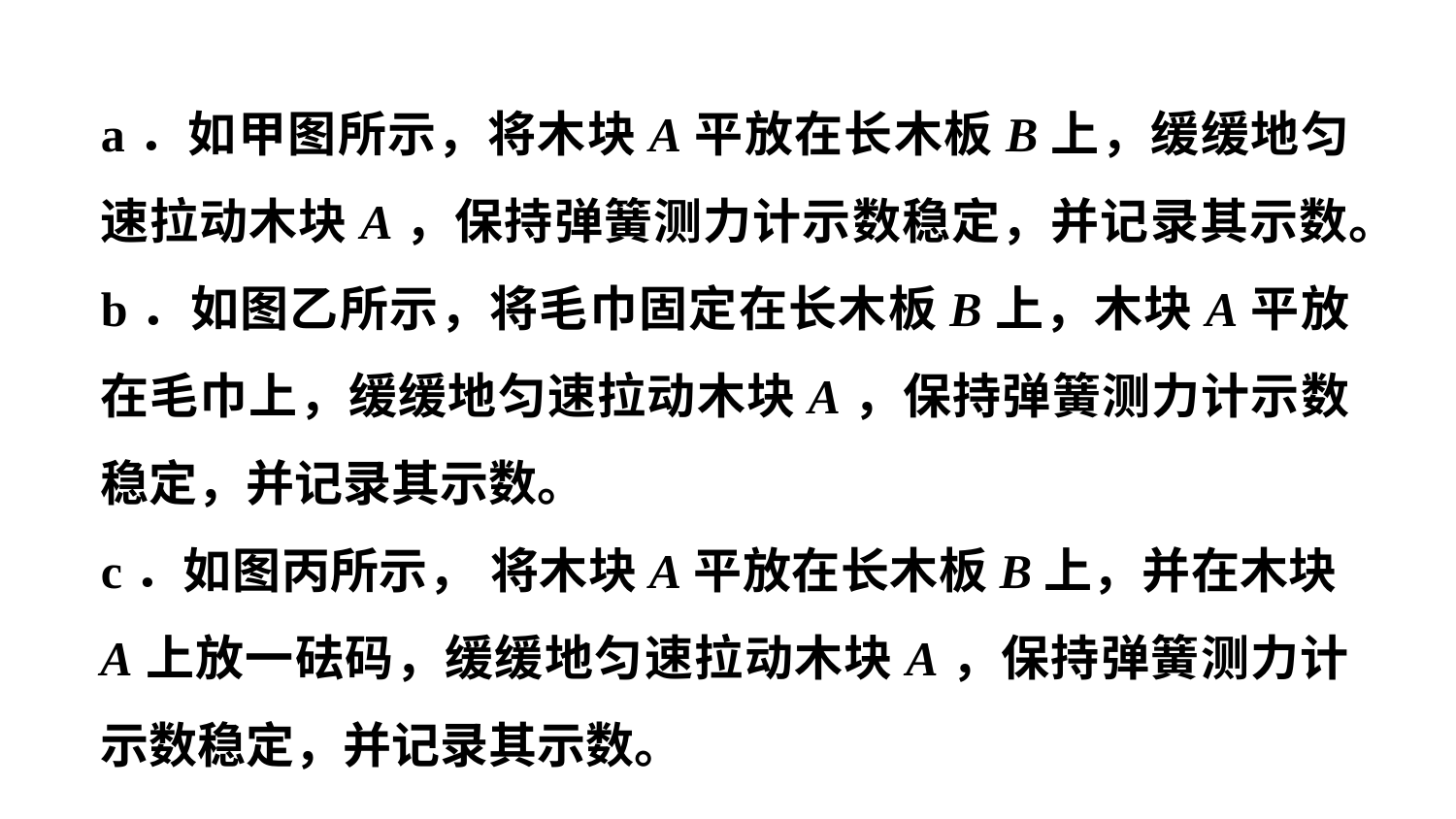

a．如甲图所示，将木块A平放在长木板B上，缓缓地匀速拉动木块A，保持弹簧测力计示数稳定，并记录其示数。
b．如图乙所示，将毛巾固定在长木板B上，木块A平放在毛巾上，缓缓地匀速拉动木块A，保持弹簧测力计示数稳定，并记录其示数。
c．如图丙所示， 将木块A平放在长木板B上，并在木块A上放一砝码，缓缓地匀速拉动木块A，保持弹簧测力计示数稳定，并记录其示数。